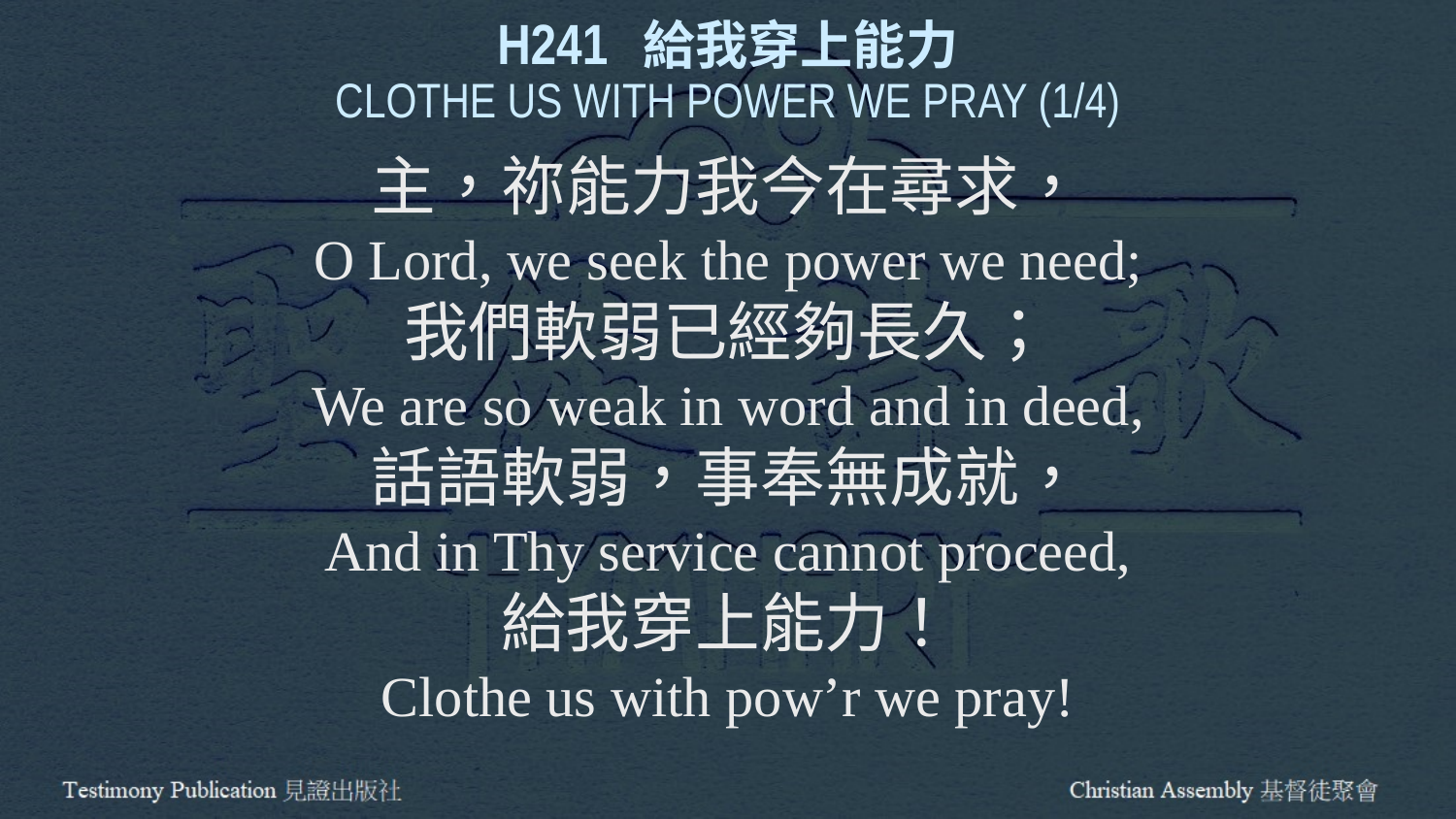

H241  給我穿上能力
CLOTHE US WITH POWER WE PRAY (1/4)
主，祢能力我今在尋求，
O Lord, we seek the power we need;
我們軟弱已經夠長久；
We are so weak in word and in deed,
話語軟弱，事奉無成就，
And in Thy service cannot proceed,
給我穿上能力！
Clothe us with pow’r we pray!